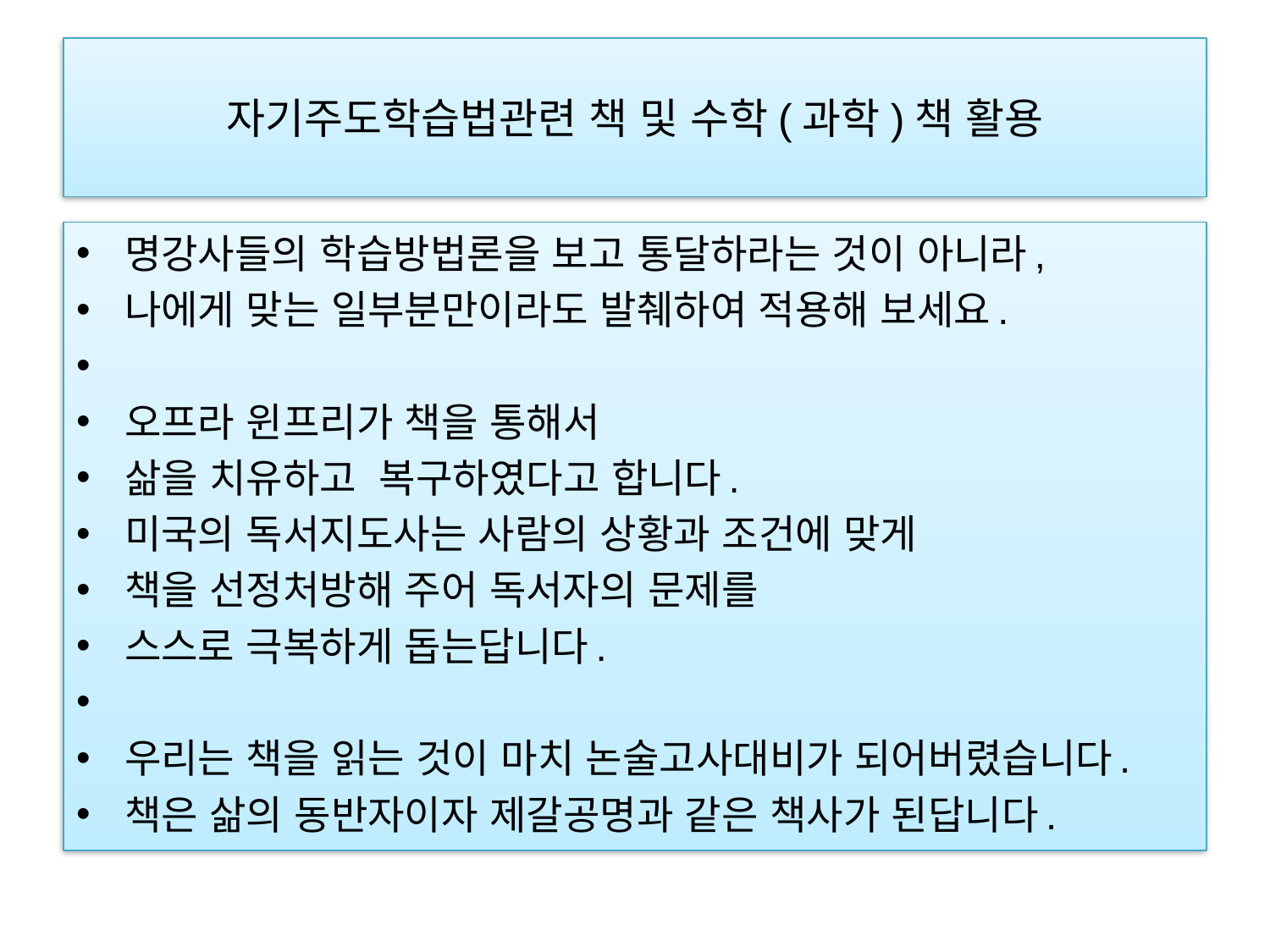

# 자기주도학습법관련 책 및 수학(과학)책 활용
명강사들의 학습방법론을 보고 통달하라는 것이 아니라,
나에게 맞는 일부분만이라도 발췌하여 적용해 보세요.

오프라 윈프리가 책을 통해서
삶을 치유하고  복구하였다고 합니다.
미국의 독서지도사는 사람의 상황과 조건에 맞게
책을 선정처방해 주어 독서자의 문제를
스스로 극복하게 돕는답니다.

우리는 책을 읽는 것이 마치 논술고사대비가 되어버렸습니다.
책은 삶의 동반자이자 제갈공명과 같은 책사가 된답니다.